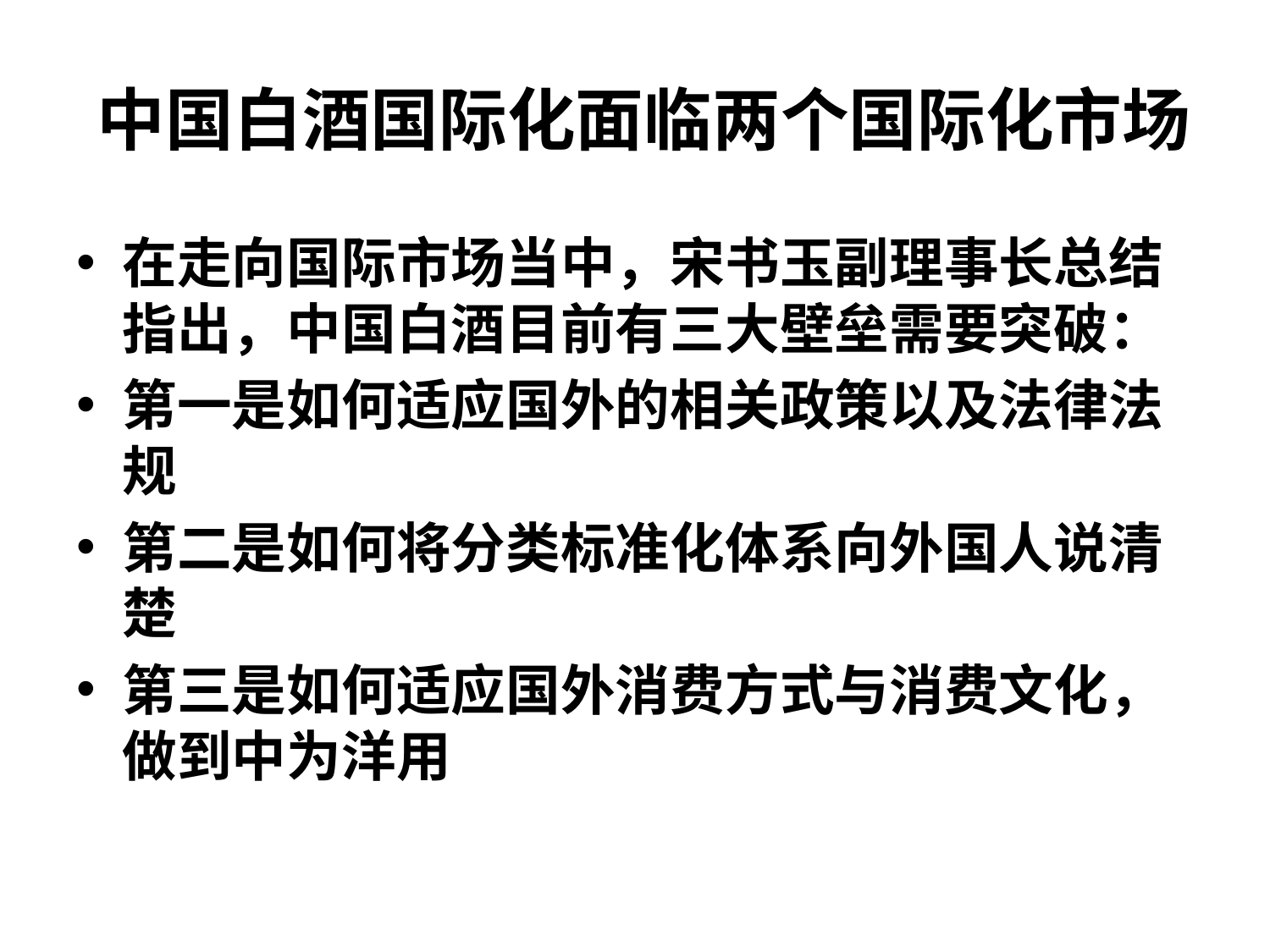

# 中国白酒国际化面临两个国际化市场
在走向国际市场当中，宋书玉副理事长总结指出，中国白酒目前有三大壁垒需要突破：
第一是如何适应国外的相关政策以及法律法规
第二是如何将分类标准化体系向外国人说清楚
第三是如何适应国外消费方式与消费文化，做到中为洋用